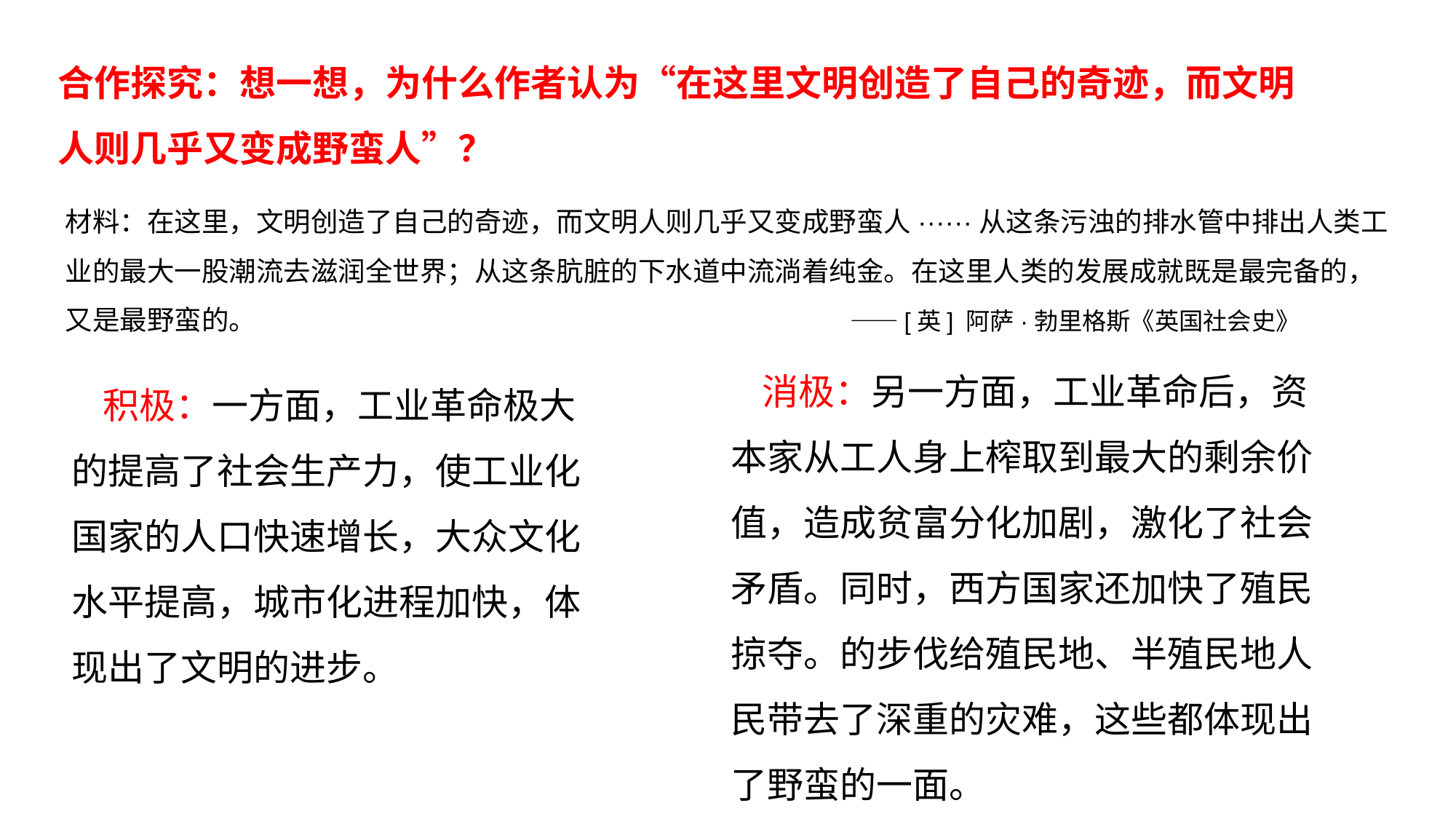

合作探究：想一想，为什么作者认为“在这里文明创造了自己的奇迹，而文明人则几乎又变成野蛮人”？
材料：在这里，文明创造了自己的奇迹，而文明人则几乎又变成野蛮人······从这条污浊的排水管中排出人类工业的最大一股潮流去滋润全世界；从这条肮脏的下水道中流淌着纯金。在这里人类的发展成就既是最完备的，又是最野蛮的。                                                                                                ——[英] 阿萨·勃里格斯《英国社会史》
    消极：另一方面，工业革命后，资本家从工人身上榨取到最大的剩余价值，造成贫富分化加剧，激化了社会矛盾。同时，西方国家还加快了殖民掠夺。的步伐给殖民地、半殖民地人民带去了深重的灾难，这些都体现出了野蛮的一面。
    积极：一方面，工业革命极大的提高了社会生产力，使工业化国家的人口快速增长，大众文化水平提高，城市化进程加快，体现出了文明的进步。